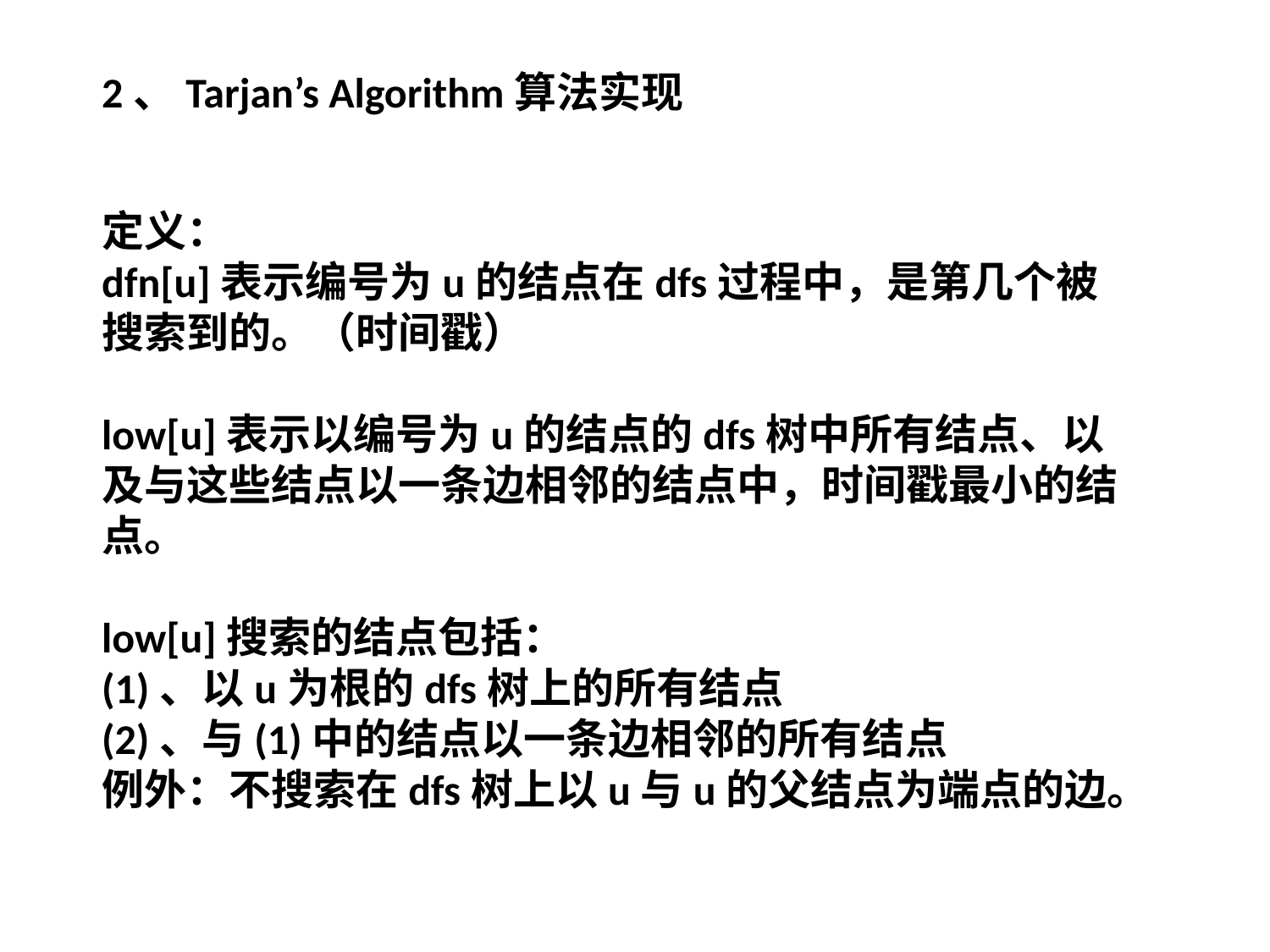

2、Tarjan’s Algorithm算法实现
定义：
dfn[u]表示编号为u的结点在dfs过程中，是第几个被搜索到的。（时间戳）

low[u]表示以编号为u的结点的dfs树中所有结点、以及与这些结点以一条边相邻的结点中，时间戳最小的结点。

low[u]搜索的结点包括：
(1)、以u为根的dfs树上的所有结点
(2)、与(1)中的结点以一条边相邻的所有结点
例外：不搜索在dfs树上以u与u的父结点为端点的边。